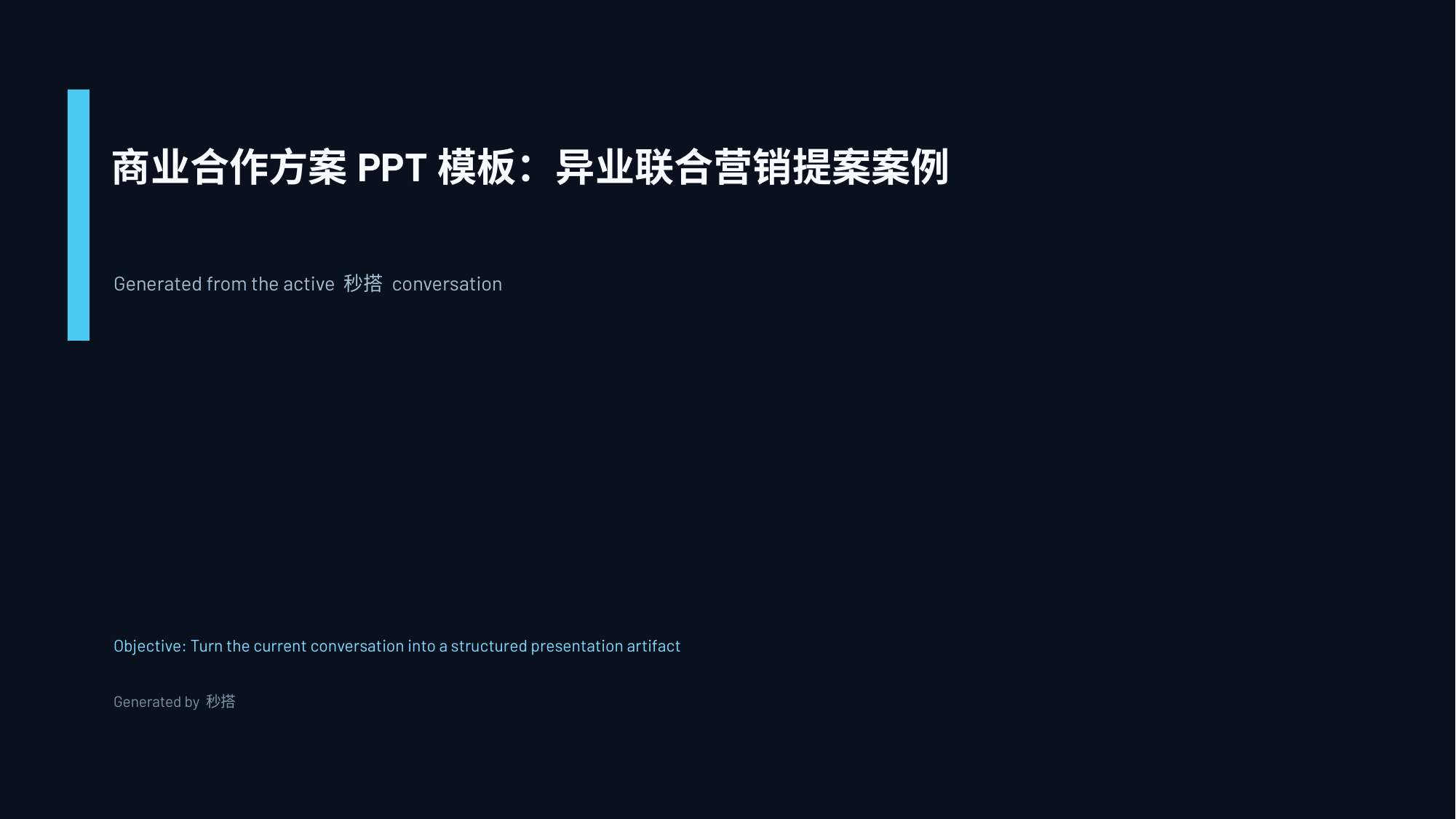

商业合作方案PPT模板：异业联合营销提案案例
Generated from the active 秒搭 conversation
Objective: Turn the current conversation into a structured presentation artifact
Generated by 秒搭